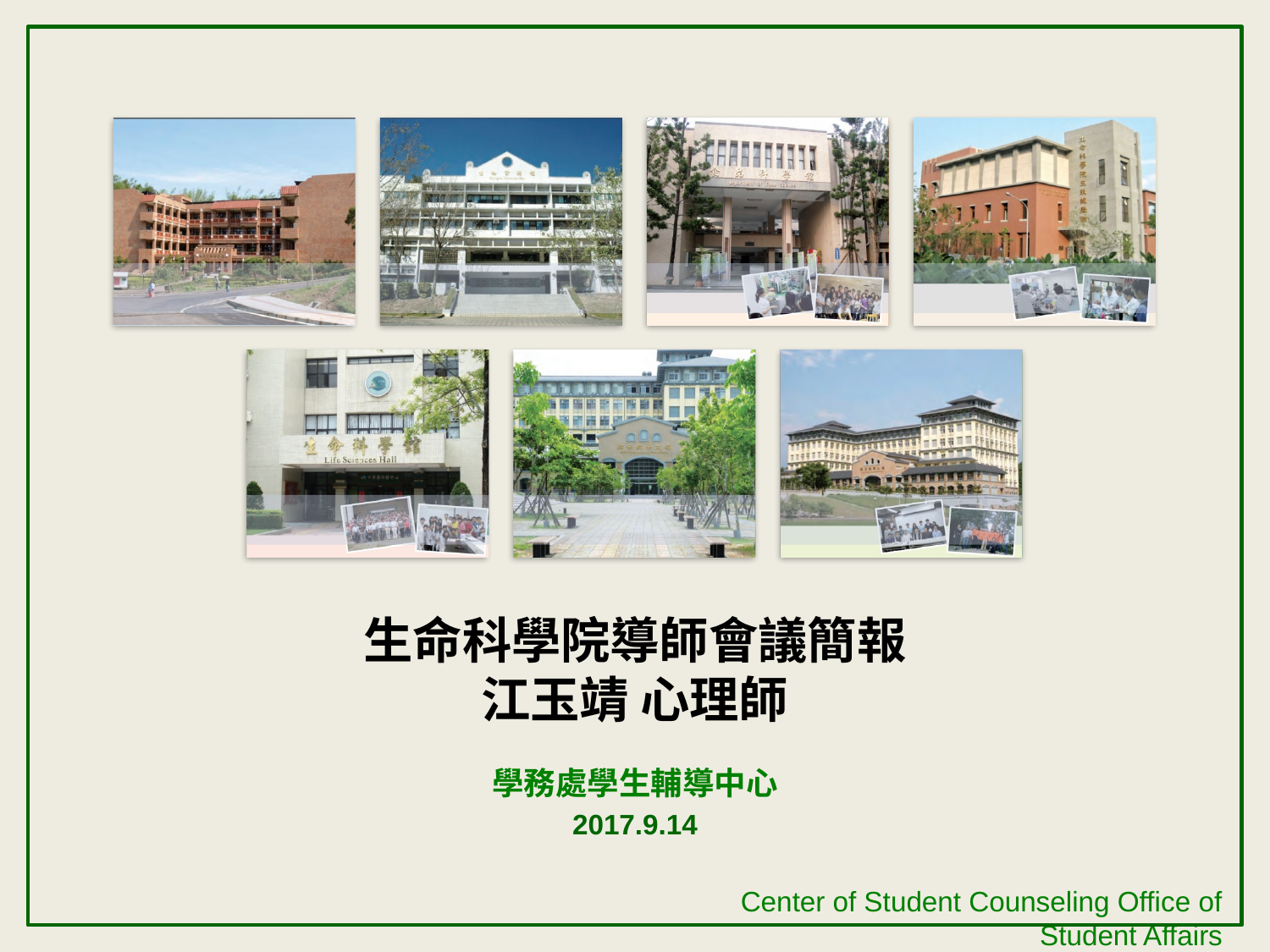

生命科學院導師會議簡報
江玉靖 心理師
學務處學生輔導中心
2017.9.14
Center of Student Counseling Office of Student Affairs